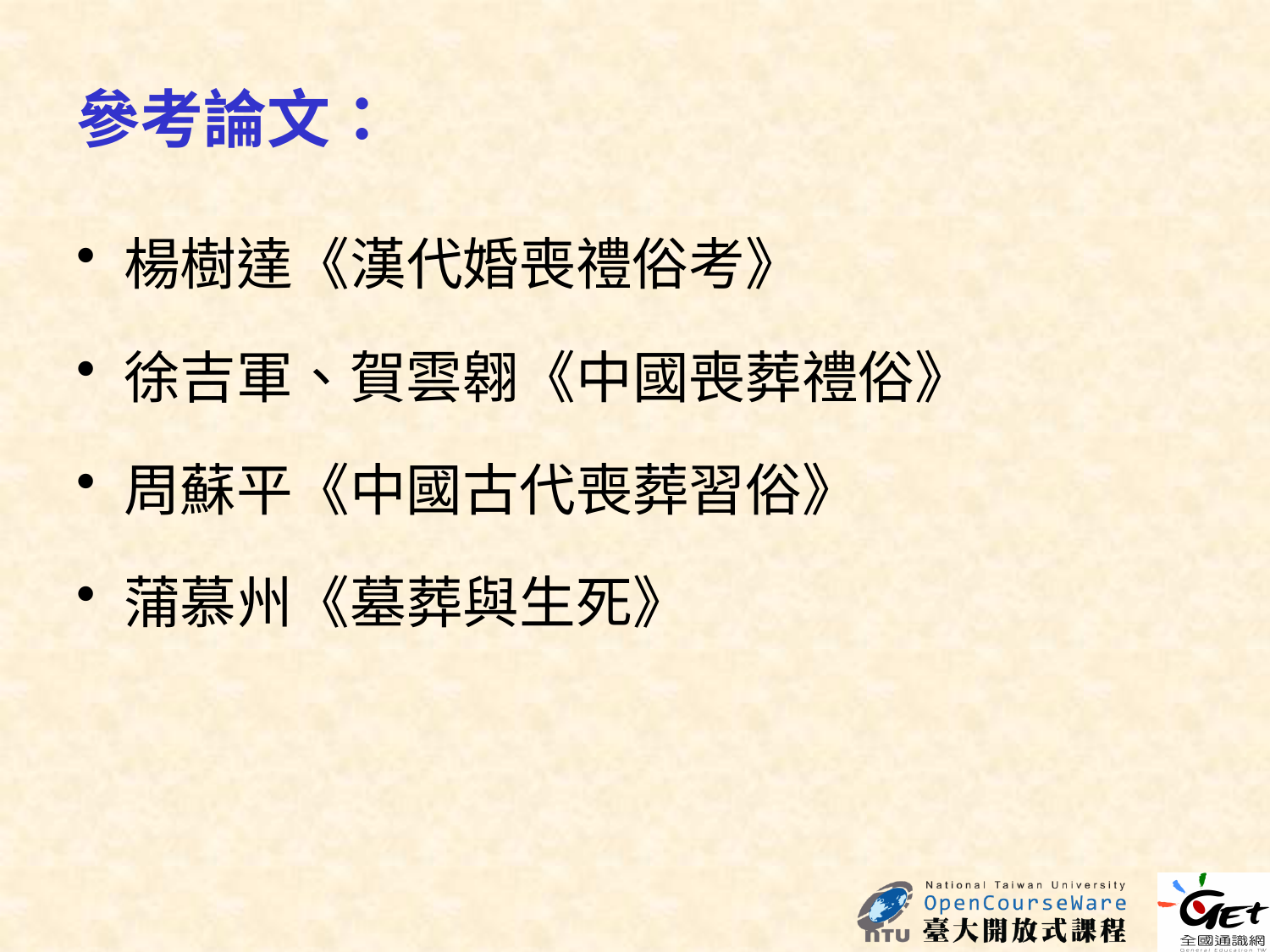

參考論文：
楊樹達《漢代婚喪禮俗考》
徐吉軍、賀雲翱《中國喪葬禮俗》
周蘇平《中國古代喪葬習俗》
蒲慕州《墓葬與生死》